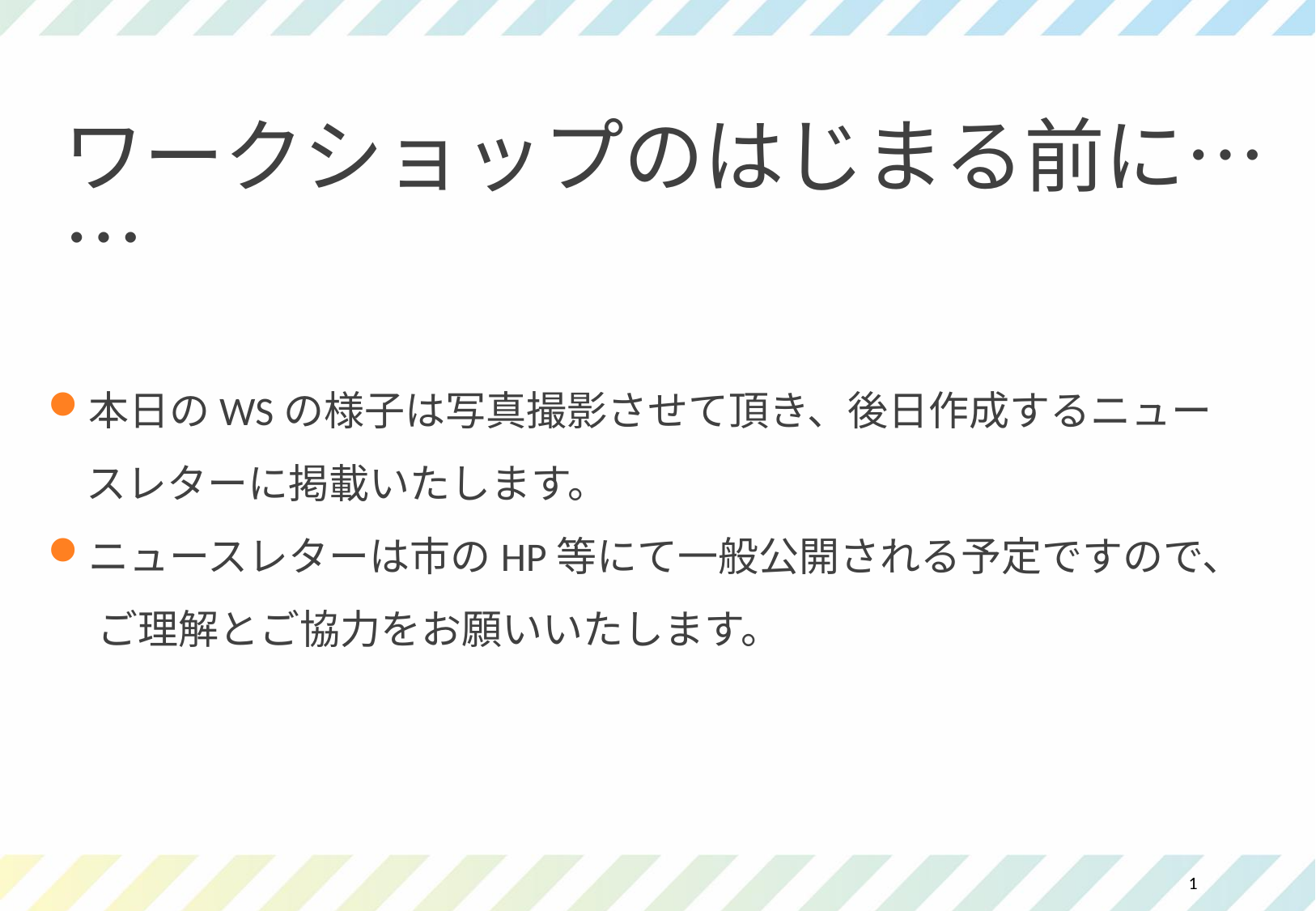

# ワークショップのはじまる前に……
本日のWSの様子は写真撮影させて頂き、後日作成するニュースレターに掲載いたします。
ニュースレターは市のHP等にて一般公開される予定ですので、
　 ご理解とご協力をお願いいたします。
1